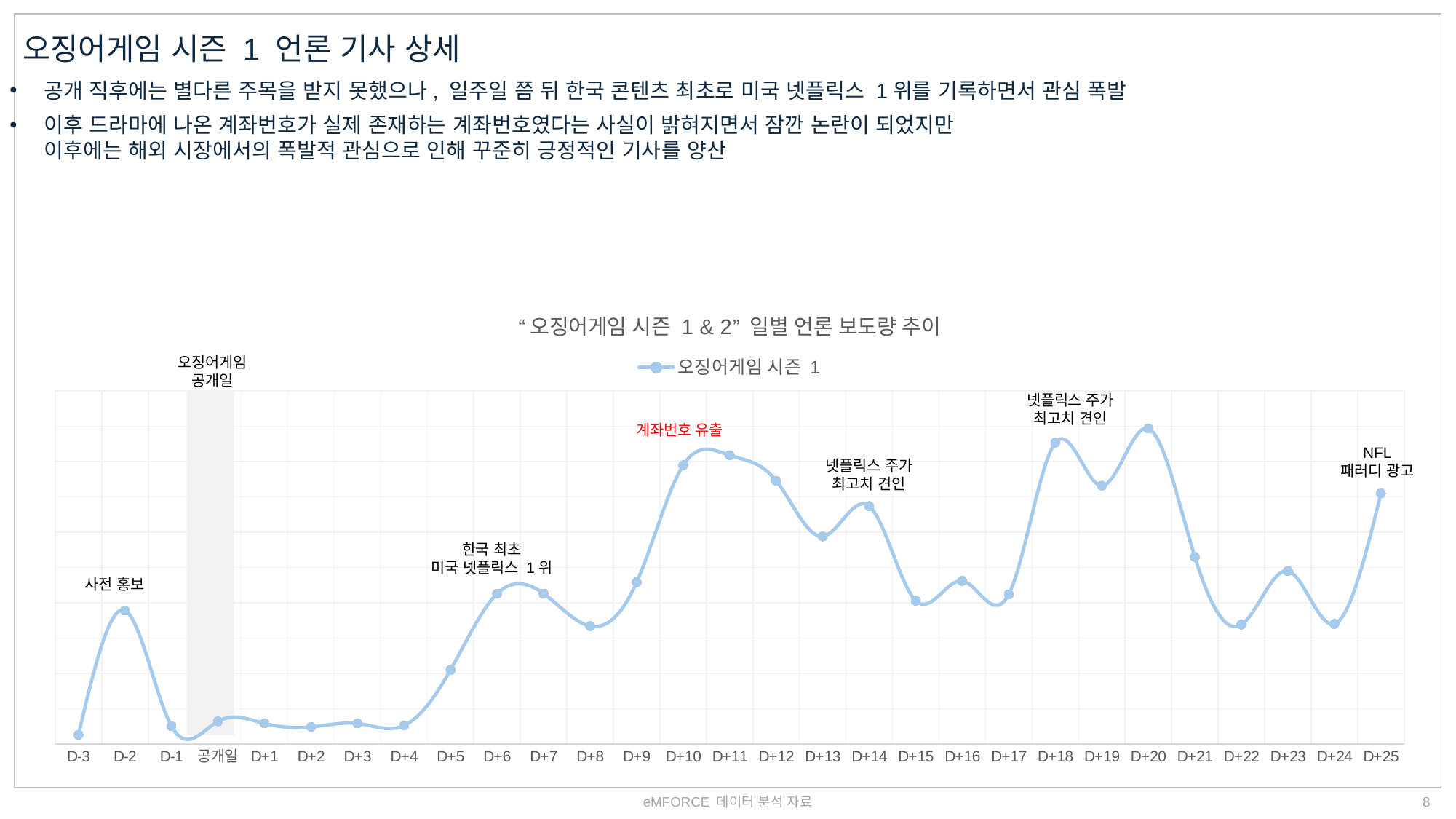

오징어게임 시즌 1 언론 기사 상세
공개 직후에는 별다른 주목을 받지 못했으나, 일주일 쯤 뒤 한국 콘텐츠 최초로 미국 넷플릭스 1위를 기록하면서 관심 폭발
이후 드라마에 나온 계좌번호가 실제 존재하는 계좌번호였다는 사실이 밝혀지면서 잠깐 논란이 되었지만
이후에는 해외 시장에서의 폭발적 관심으로 인해 꾸준히 긍정적인 기사를 양산

[unsupported chart]

오징어게임
공개일
넷플릭스 주가
최고치 견인

계좌번호 유출
NFL
패러디 광고
넷플릭스 주가
최고치 견인
한국 최초
미국 넷플릭스 1위
사전 홍보
eMFORCE 데이터 분석 자료
8